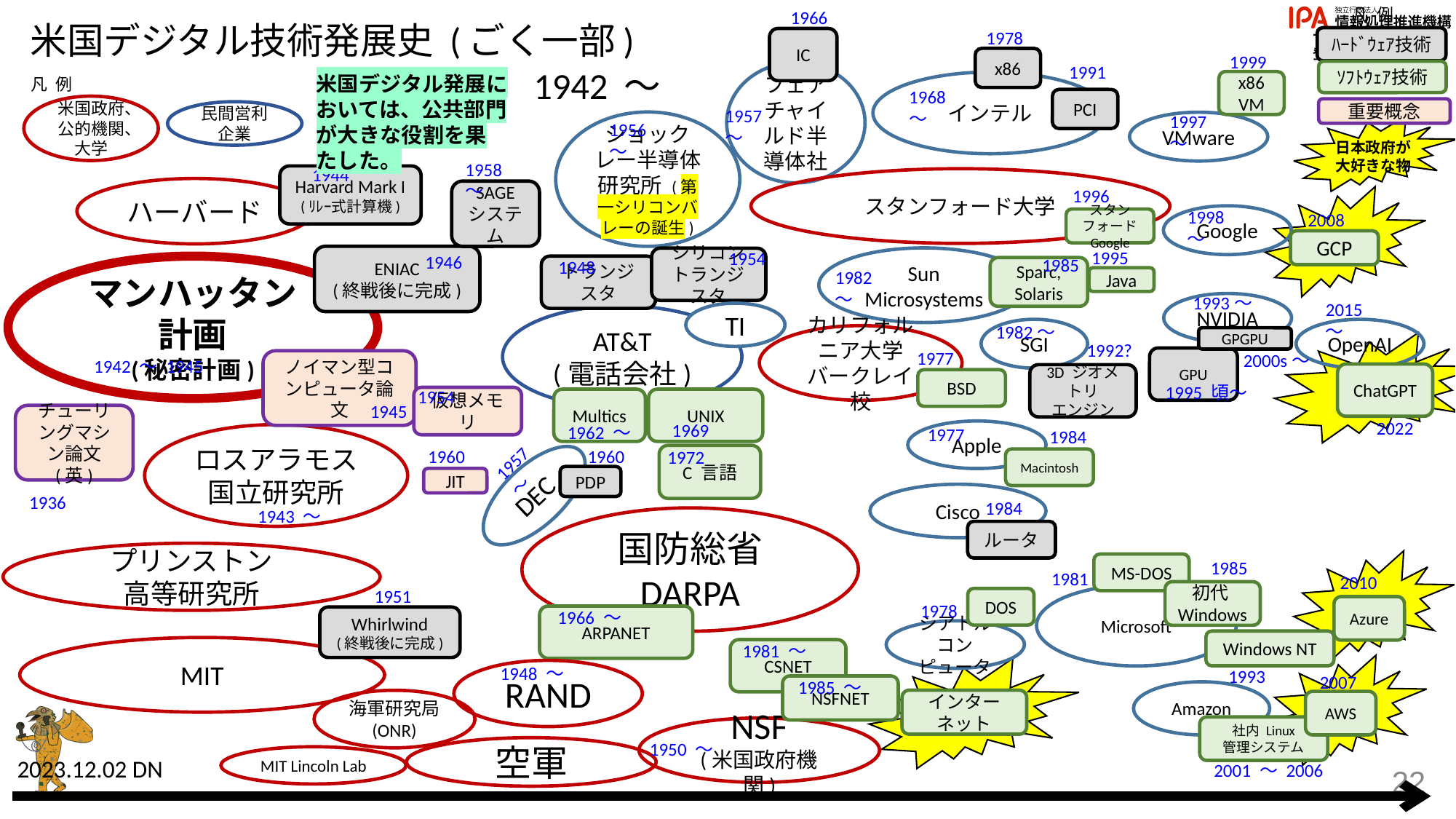

凡  例
1966
# 米国デジタル技術発展史 (ごく一部)
1978
ﾊｰﾄﾞｳｪｱ技術
IC
1999
1942 ～
x86
1991
ｿﾌﾄｳｪｱ技術
フェアチャイルド半導体社
米国デジタル発展においては、公共部門が大きな役割を果たした。
凡  例
x86
VM
インテル
1968 ～
PCI
米国政府、公的機関、大学
重要概念
1957 ～
民間営利企業
1997 ～
ショックレー半導体研究所 (第一シリコンバレーの誕生)
VMware
1956 ～

日本政府が
大好きな物
1958 ～
1944
Harvard Mark I
(ﾘﾚｰ式計算機)
スタンフォード大学
ハーバード
1996
SAGE
システム

1998 ～
2008
Google
スタンフォード Google
GCP
1995
1954
1946
ENIAC
(終戦後に完成)
Sun Microsystems
シリコン
トランジスタ
1985
1948
トランジスタ
マンハッタン計画
(秘密計画)
Sparc,
Solaris
1982 ～
Java
1993～
2015 ～
NVIDIA
TI
AT&T
(電話会社)
1982～
SGI
OpenAI
カリフォルニア大学
バークレイ校
GPGPU

1992?
1977
2000s～
GPU
1942 ～ 1945
ノイマン型コンピュータ論文
ChatGPT
3D ジオメトリ
エンジン
BSD
1995 頃～
1954
仮想メモリ
Multics
UNIX
1945
チューリングマシン論文
(英)
2022
1969
1962 ～
1977
1984
Apple
ロスアラモス
国立研究所
1957 ～
1960
1960
1972
C 言語
Macintosh
DEC
PDP
JIT
Cisco
1936
1984
1943 ～
国防総省
DARPA
ルータ
プリンストン
高等研究所

1985
MS-DOS
1981
2010
1951
初代Windows
Microsoft
DOS
1978
Azure
1966 ～
ARPANET
Whirlwind
(終戦後に完成)
シアトルコンピュータ
Windows NT
1981 ～
MIT
CSNET

1948 ～

1993
RAND
2007
1985 ～
NSFNET
Amazon
インターネット
海軍研究局
(ONR)
AWS
社内 Linux
管理システム
NSF
(米国政府機関)
1950 ～
空軍
MIT Lincoln Lab
2023.12.02 DN
2001 ～ 2006
22